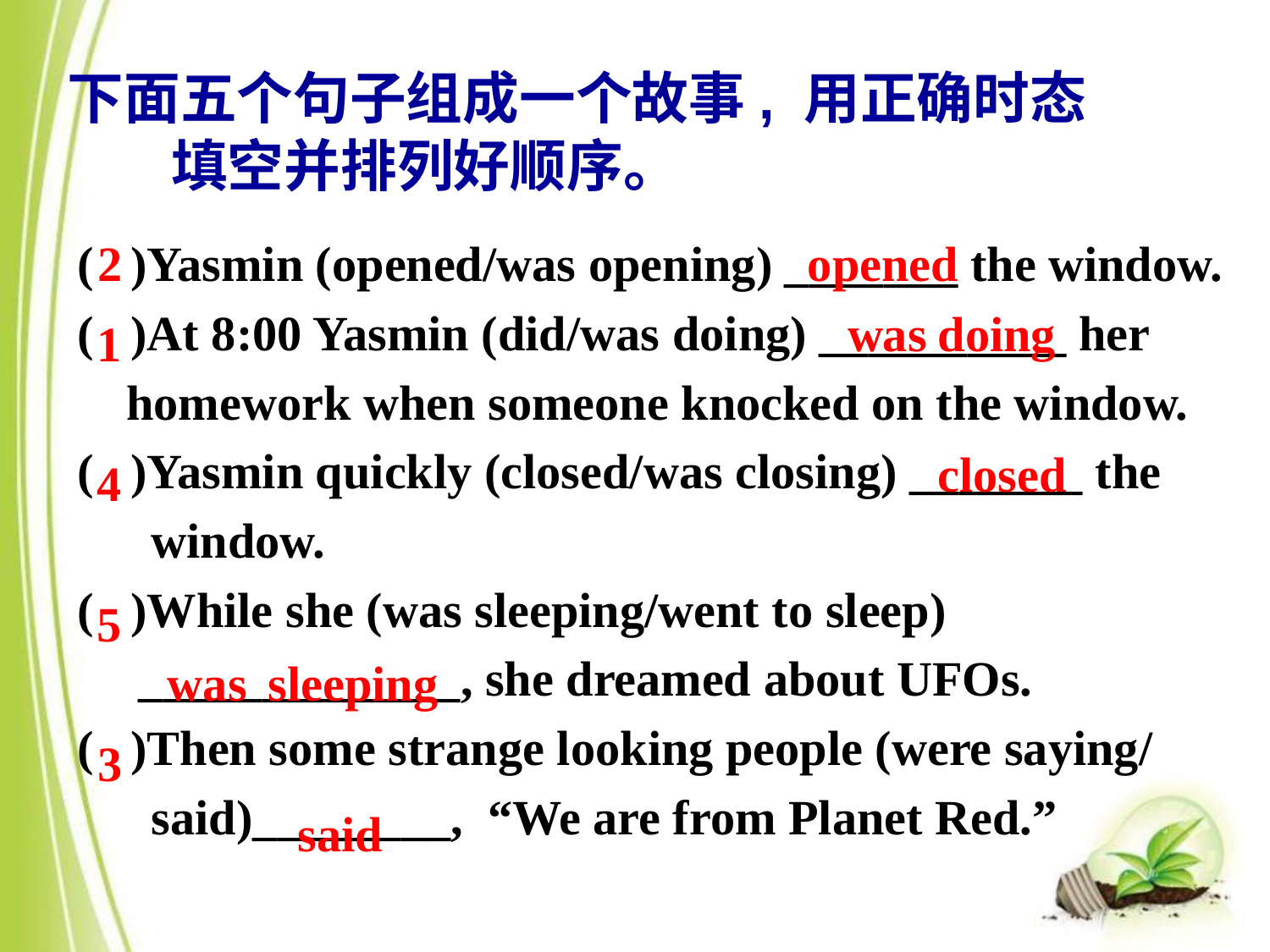

下面五个句子组成一个故事, 用正确时态
       填空并排列好顺序。
(   )Yasmin (opened/was opening) _______ the window.
(   )At 8:00 Yasmin (did/was doing) __________ her
    homework when someone knocked on the window.
(   )Yasmin quickly (closed/was closing) _______ the
      window.
(   )While she (was sleeping/went to sleep)
     _____________, she dreamed about UFOs.
(   )Then some strange looking people (were saying/
      said)________,  “We are from Planet Red.”
2
opened
was doing
1
closed
4
5
was  sleeping
3
said